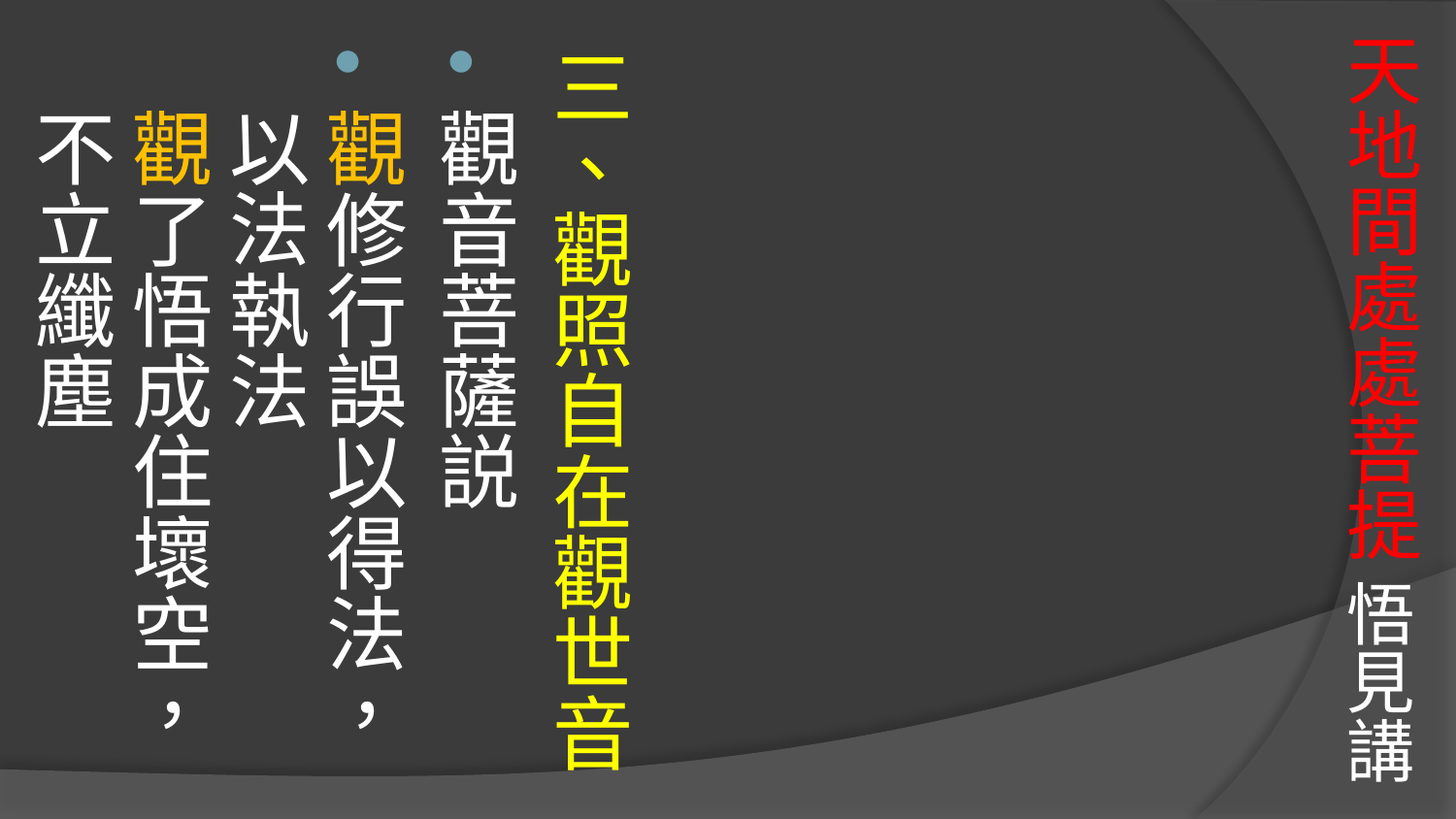

# 天地間處處菩提 悟見講
三、觀照自在觀世音
觀音菩薩説
觀修行誤以得法，  以法執法
觀了悟成住壞空， 不立纖塵